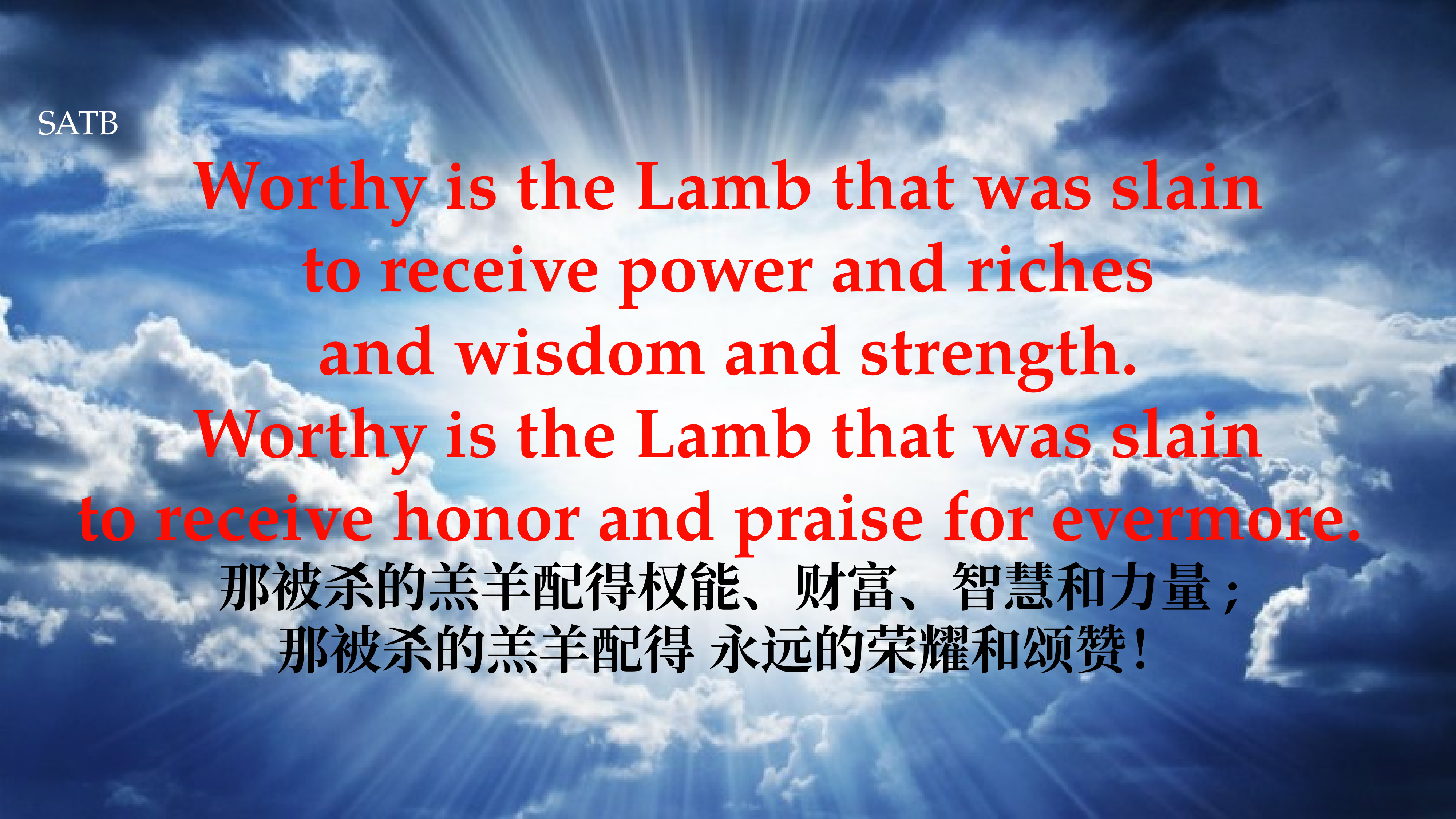

# Worthy is the Lamb that was slain
to receive power and riches
and wisdom and strength.
Worthy is the Lamb that was slain
to receive honor and praise for evermore.
那被杀的羔羊配得权能、财富、智慧和力量;
那被杀的羔羊配得 永远的荣耀和颂赞！
SATB
14